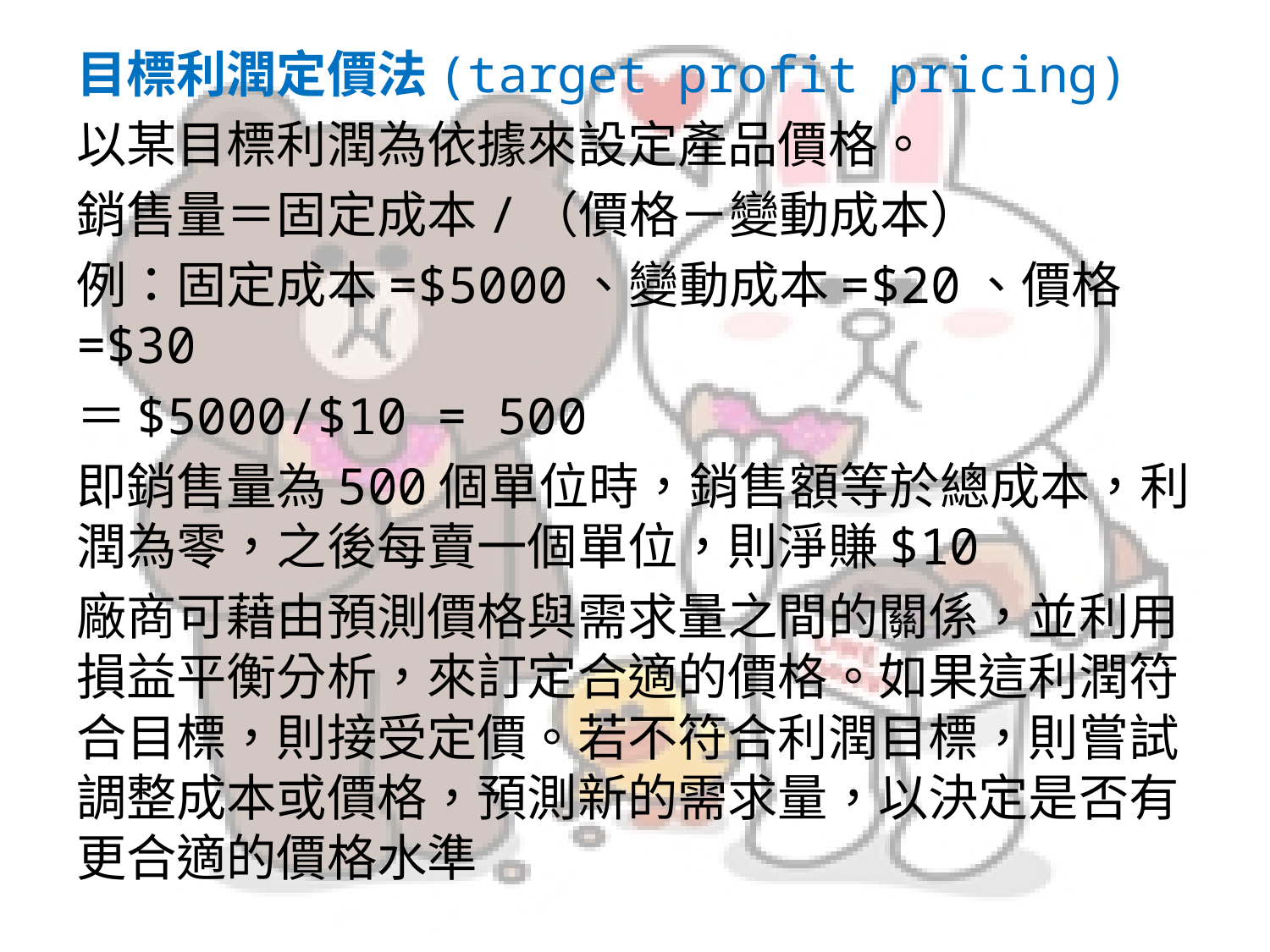

目標利潤定價法(target profit pricing)
以某目標利潤為依據來設定產品價格。
銷售量＝固定成本/（價格－變動成本）
例：固定成本=$5000、變動成本=$20、價格=$30
＝$5000/$10 = 500
即銷售量為500個單位時，銷售額等於總成本，利潤為零，之後每賣一個單位，則淨賺$10
廠商可藉由預測價格與需求量之間的關係，並利用損益平衡分析，來訂定合適的價格。如果這利潤符合目標，則接受定價。若不符合利潤目標，則嘗試調整成本或價格，預測新的需求量，以決定是否有更合適的價格水準